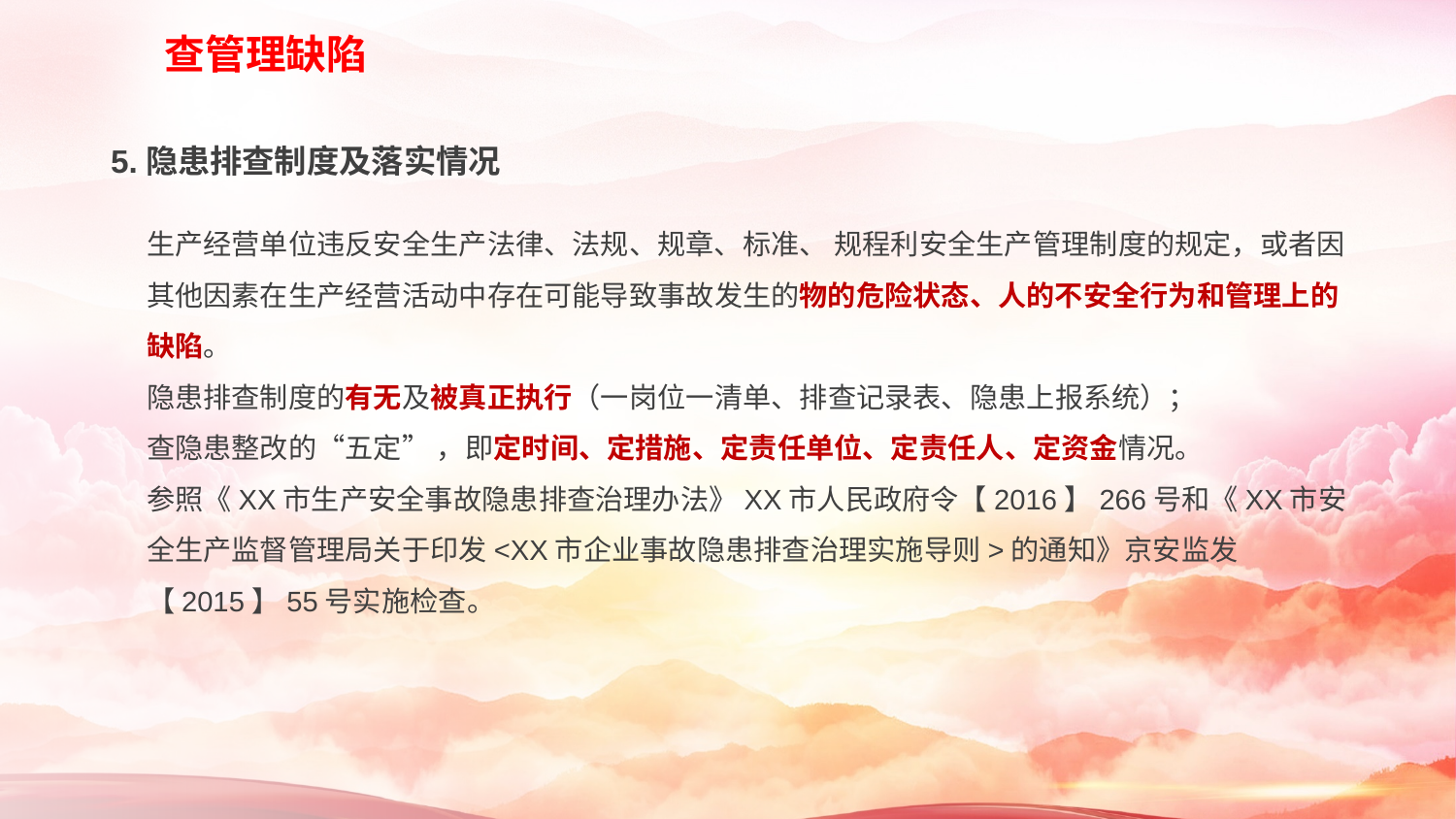

查管理缺陷
5.隐患排查制度及落实情况
生产经营单位违反安全生产法律、法规、规章、标准、 规程利安全生产管理制度的规定，或者因其他因素在生产经营活动中存在可能导致事故发生的物的危险状态、人的不安全行为和管理上的缺陷。
隐患排查制度的有无及被真正执行（一岗位一清单、排查记录表、隐患上报系统）；
查隐患整改的“五定” ，即定时间、定措施、定责任单位、定责任人、定资金情况。
参照《XX市生产安全事故隐患排查治理办法》XX市人民政府令【2016】266号和《XX市安全生产监督管理局关于印发<XX市企业事故隐患排查治理实施导则>的通知》京安监发【2015】55号实施检查。